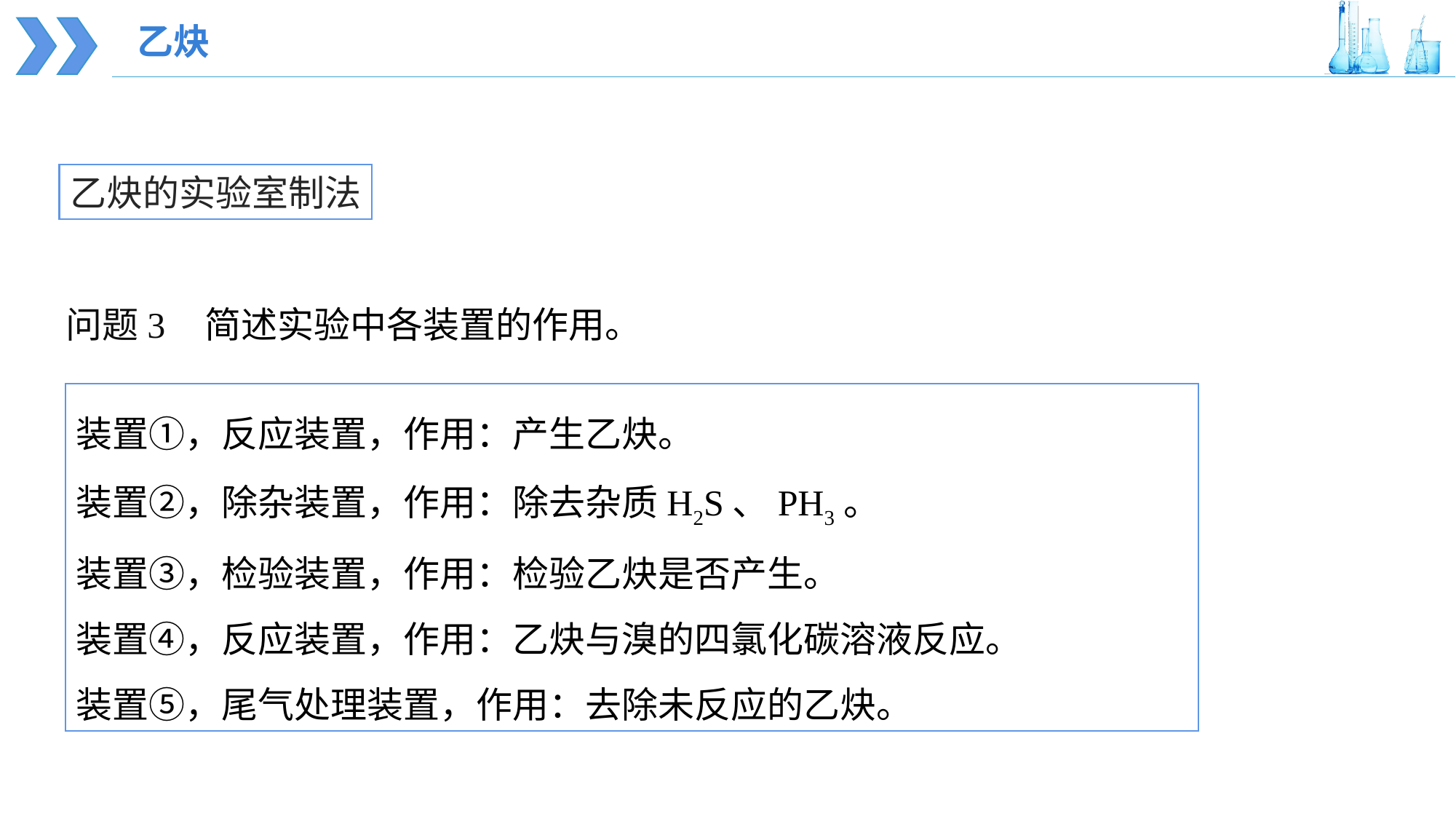

乙炔
乙炔的实验室制法
简述实验中各装置的作用。
问题3
装置①，反应装置，作用：产生乙炔。
装置②，除杂装置，作用：除去杂质H2S、PH3。
装置③，检验装置，作用：检验乙炔是否产生。
装置④，反应装置，作用：乙炔与溴的四氯化碳溶液反应。
装置⑤，尾气处理装置，作用：去除未反应的乙炔。